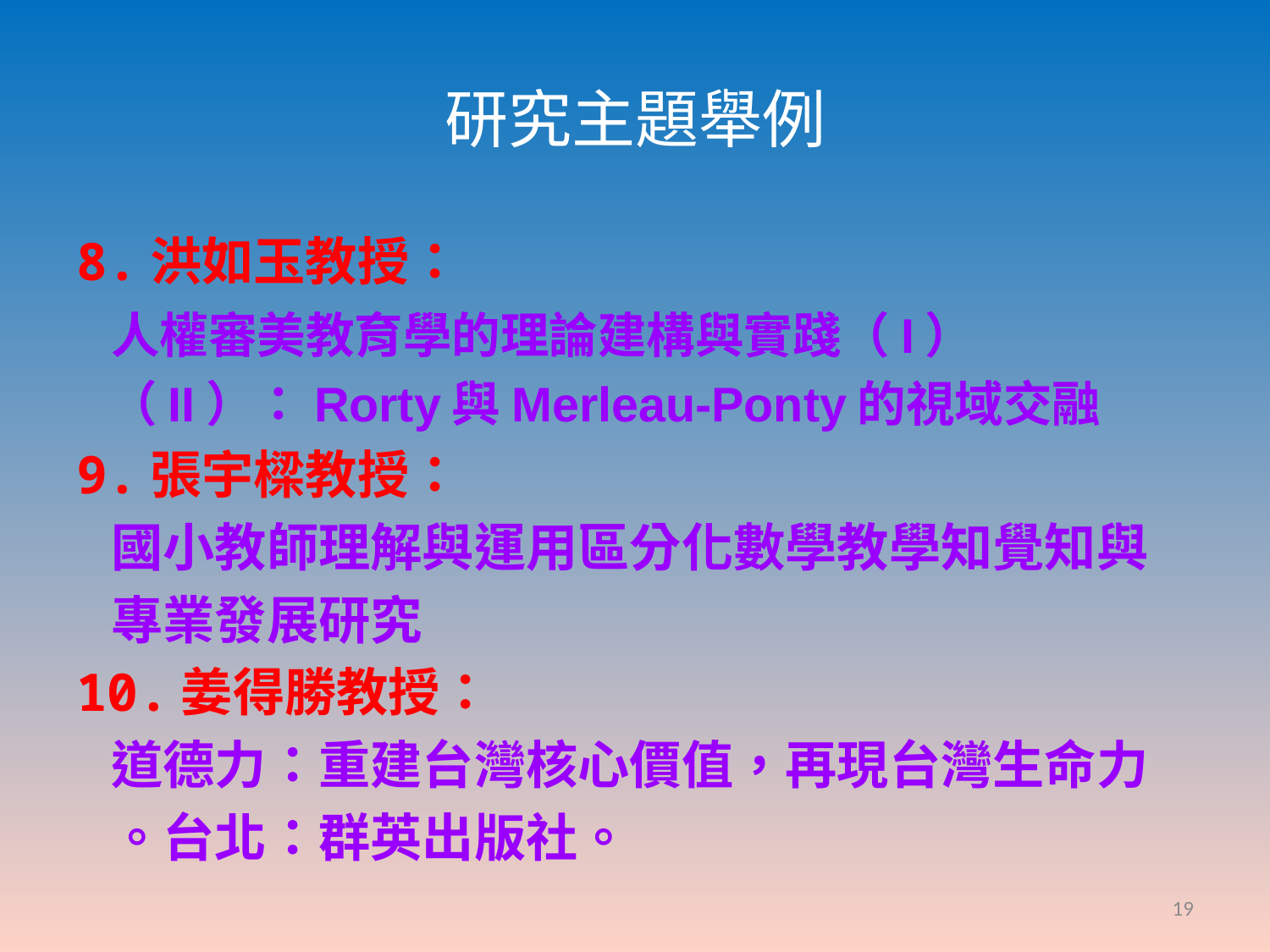

# 研究主題舉例
8.洪如玉教授：
  人權審美教育學的理論建構與實踐（I）
  （II）：Rorty與Merleau-Ponty的視域交融
9.張宇樑教授：
  國小教師理解與運用區分化數學教學知覺知與
  專業發展研究
10.姜得勝教授：
  道德力：重建台灣核心價值，再現台灣生命力
  。台北：群英出版社。
19